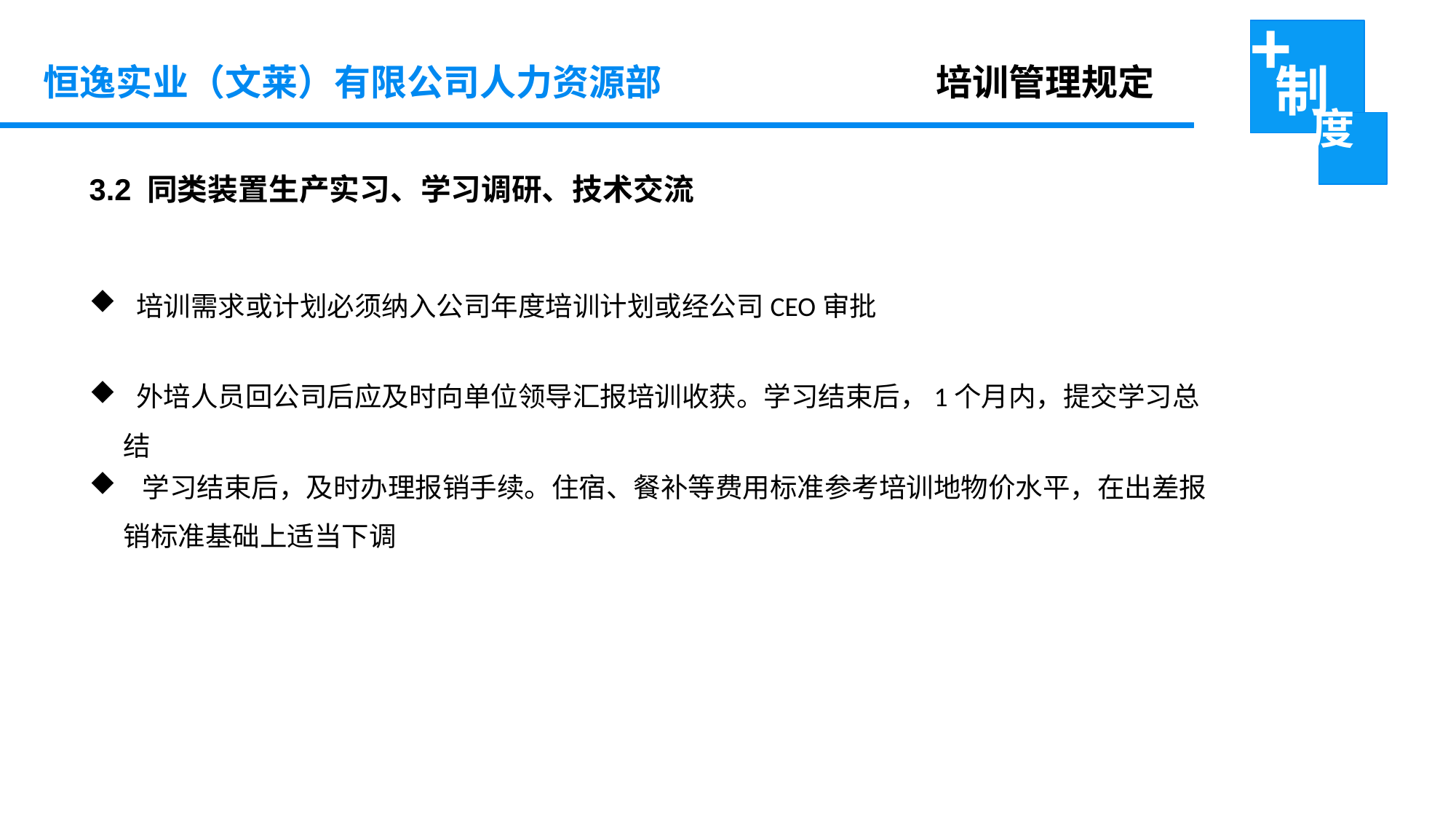

培训管理规定
恒逸实业（文莱）有限公司人力资源部
3.2 同类装置生产实习、学习调研、技术交流

 培训需求或计划必须纳入公司年度培训计划或经公司CEO审批
 外培人员回公司后应及时向单位领导汇报培训收获。学习结束后，1个月内，提交学习总结
  学习结束后，及时办理报销手续。住宿、餐补等费用标准参考培训地物价水平，在出差报销标准基础上适当下调